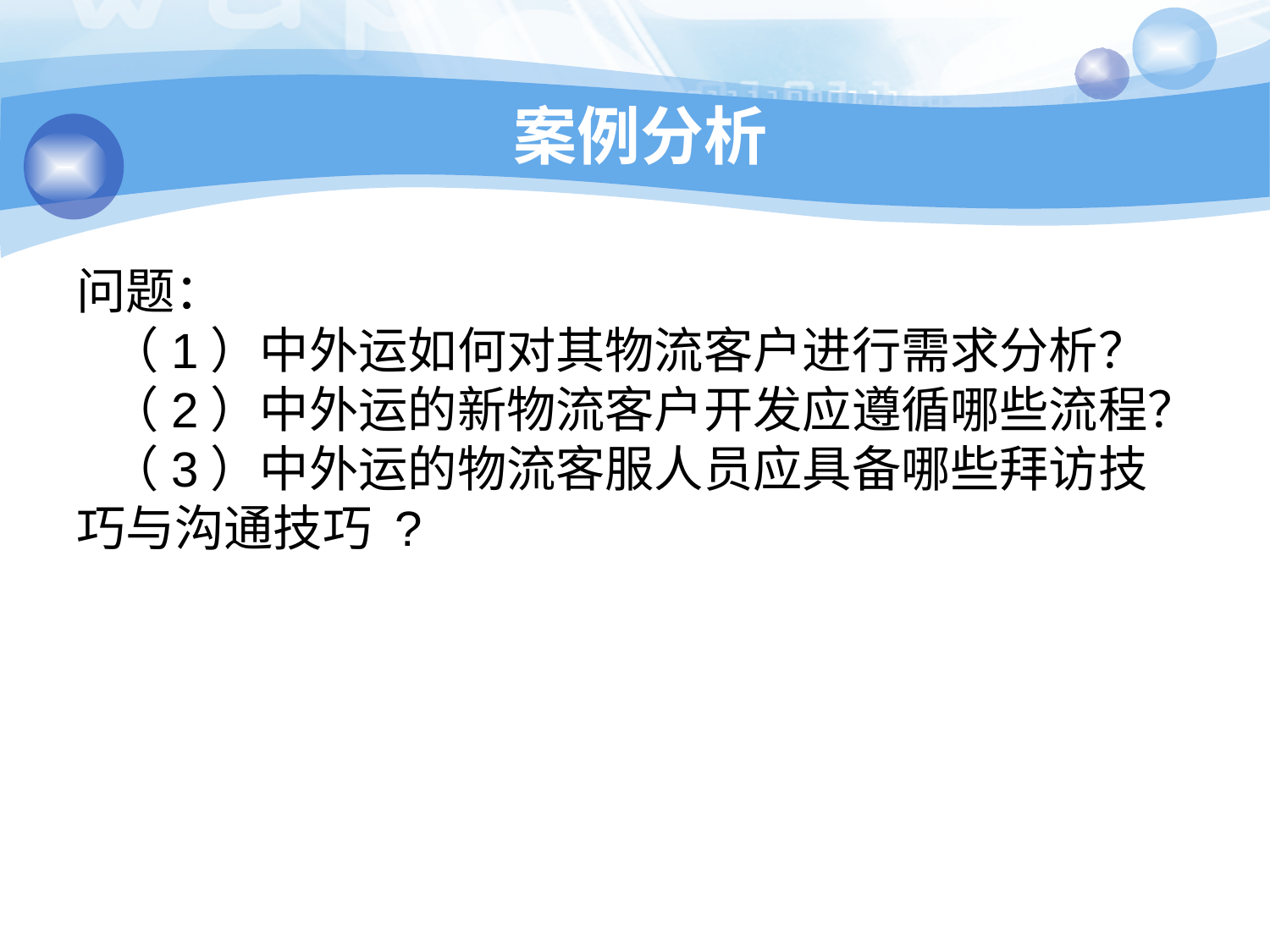

案例分析
问题：
  （1）中外运如何对其物流客户进行需求分析？
  （2）中外运的新物流客户开发应遵循哪些流程？
  （3）中外运的物流客服人员应具备哪些拜访技巧与沟通技巧 ?